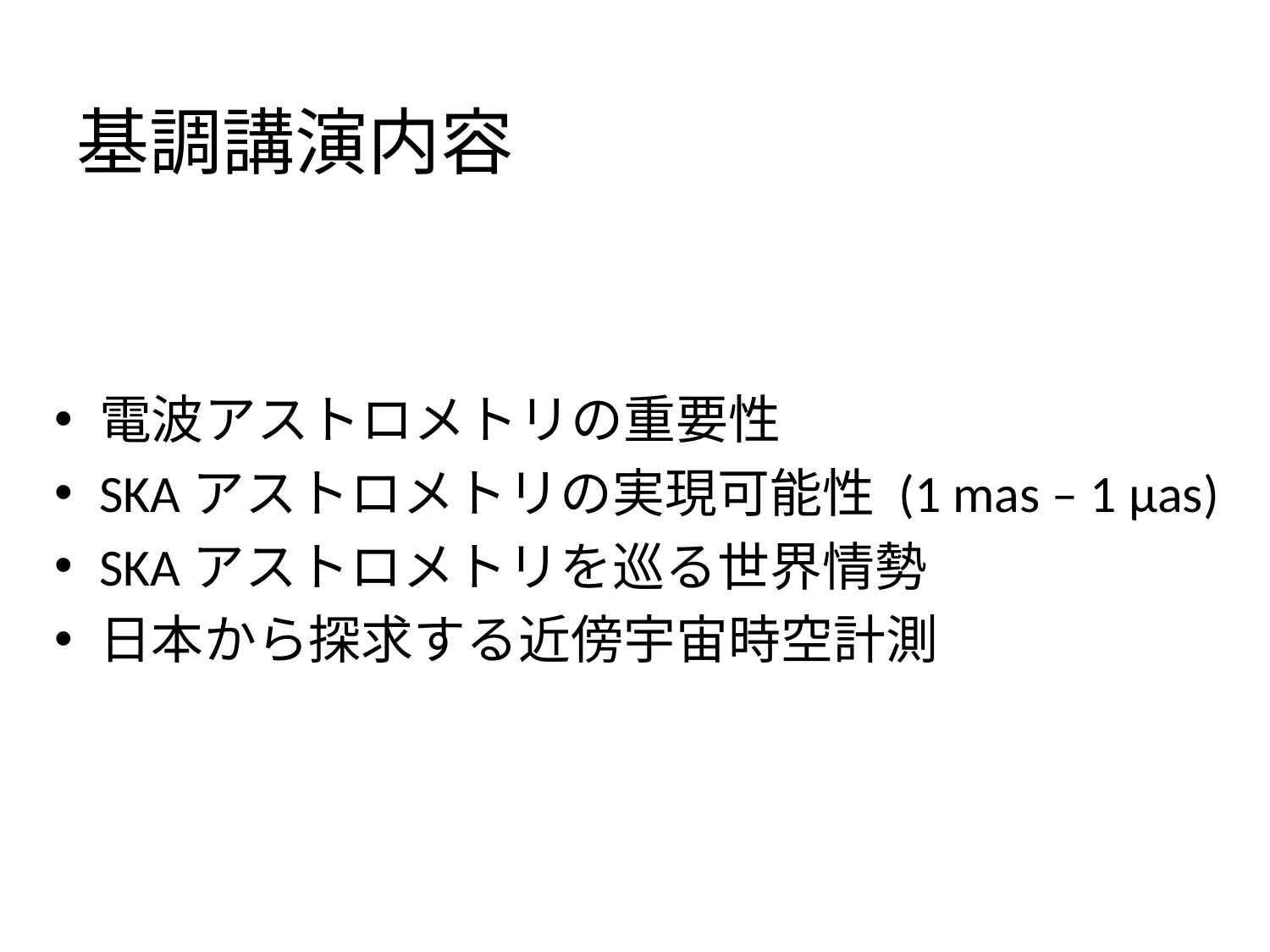

# 基調講演内容
電波アストロメトリの重要性
SKAアストロメトリの実現可能性 (1 mas – 1 μas)
SKAアストロメトリを巡る世界情勢
日本から探求する近傍宇宙時空計測